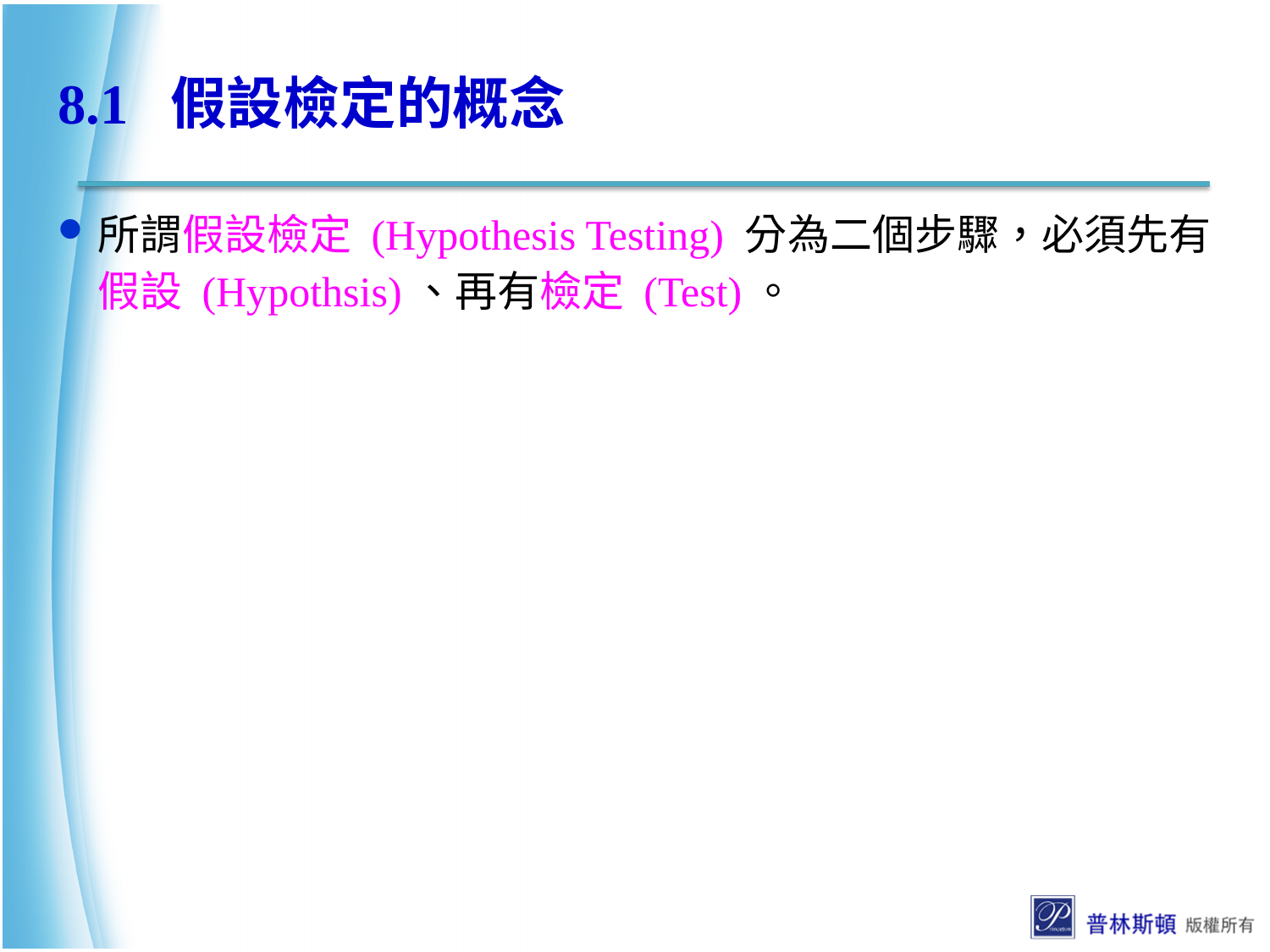

# 8.1  假設檢定的概念
所謂假設檢定 (Hypothesis Testing) 分為二個步驟，必須先有假設 (Hypothsis)、再有檢定 (Test)。